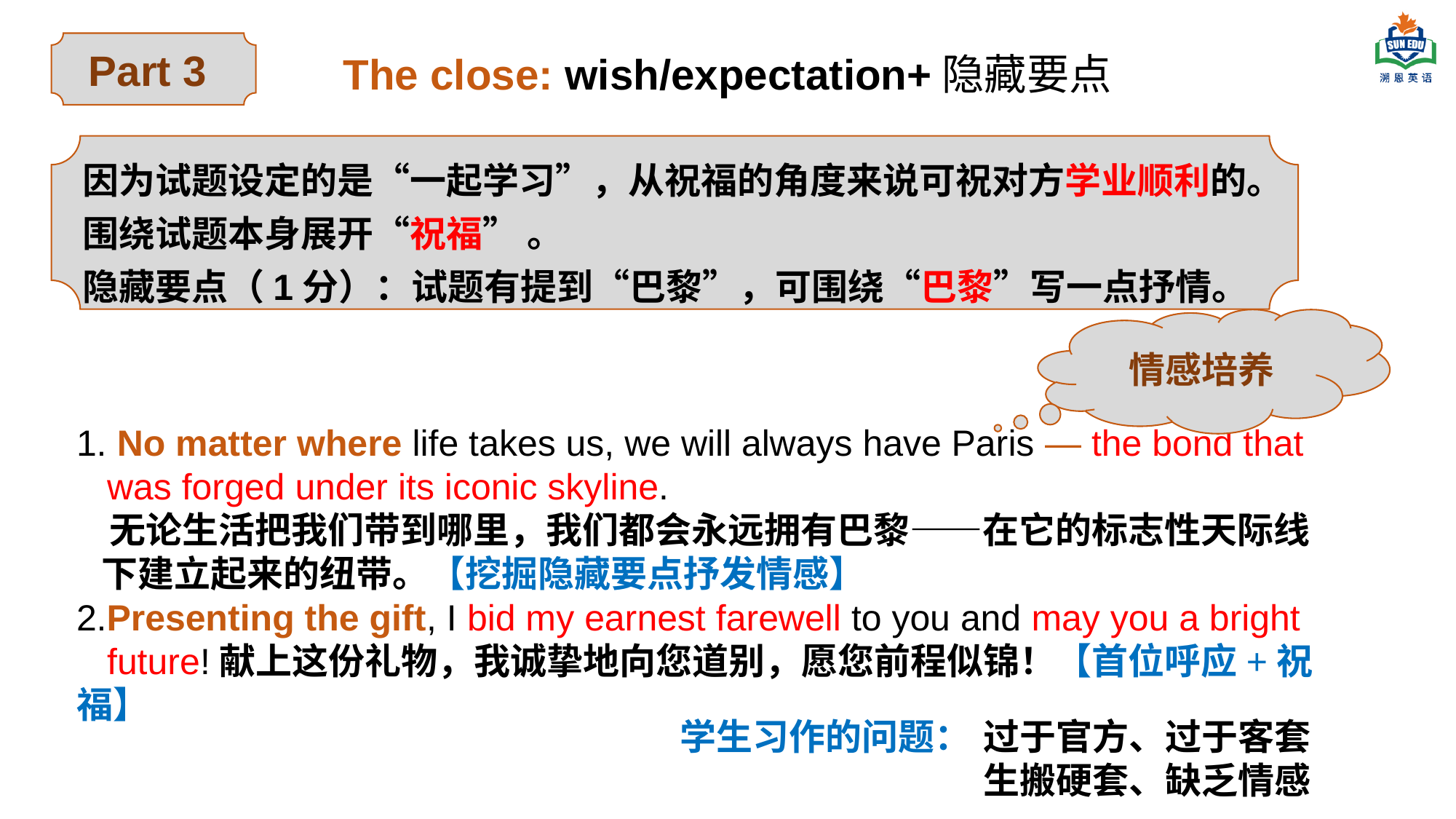

Part 3
The close: wish/expectation+隐藏要点

因为试题设定的是“一起学习”，从祝福的角度来说可祝对方学业顺利的。
围绕试题本身展开“祝福” 。
隐藏要点（1分）：试题有提到“巴黎”，可围绕“巴黎”写一点抒情。

情感培养
1. No matter where life takes us, we will always have Paris — the bond that
   was forged under its iconic skyline.
   无论生活把我们带到哪里，我们都会永远拥有巴黎——在它的标志性天际线
  下建立起来的纽带。【挖掘隐藏要点抒发情感】
2.Presenting the gift, I bid my earnest farewell to you and may you a bright
   future!献上这份礼物，我诚挚地向您道别，愿您前程似锦！【首位呼应+祝福】
学生习作的问题：
过于官方、过于客套
生搬硬套、缺乏情感